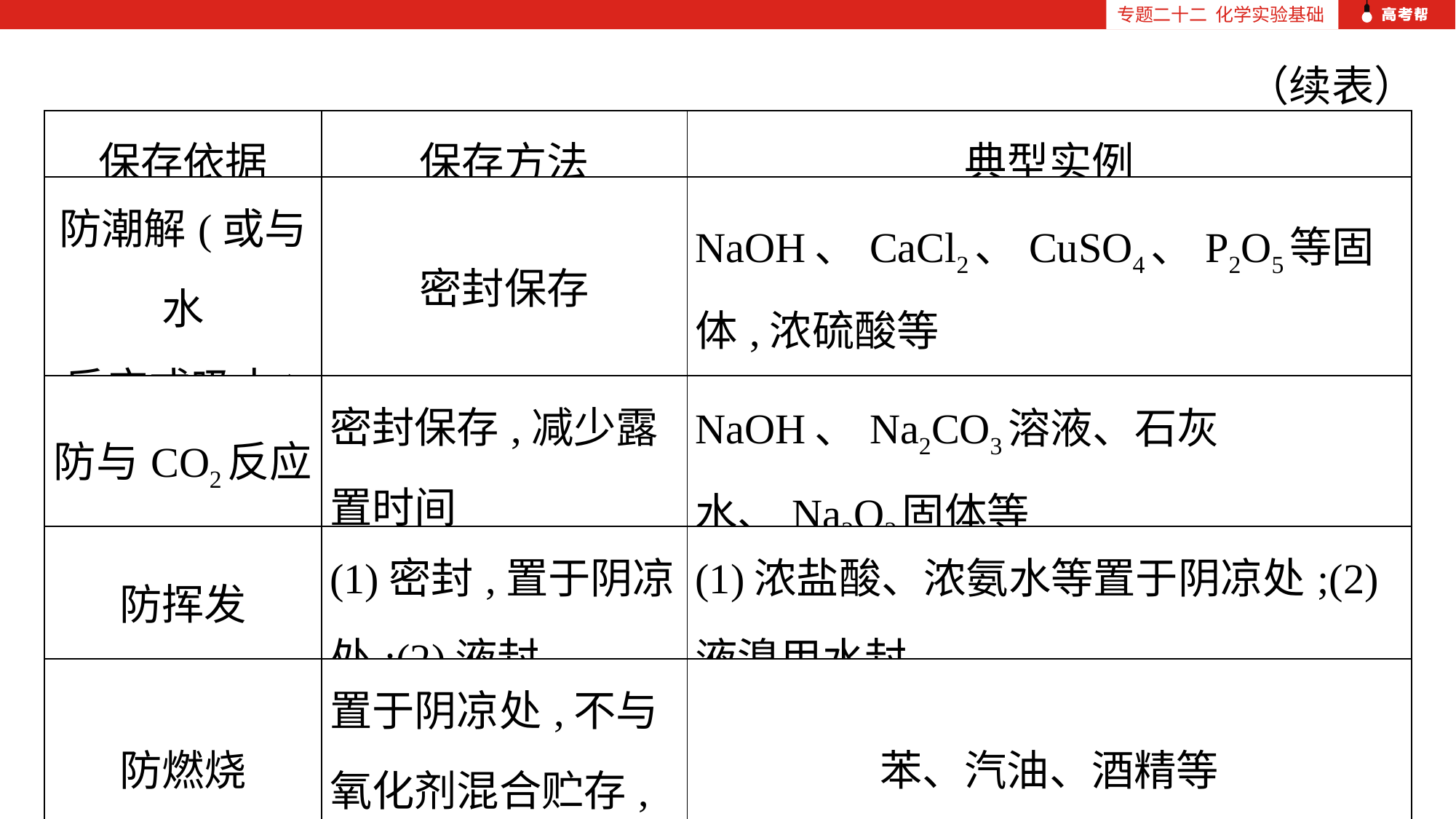

专题二十二  化学实验基础
（续表）
| 保存依据 | 保存方法 | 典型实例 |
| --- | --- | --- |
| 防潮解(或与水 反应或吸水) | 密封保存 | NaOH、CaCl2、CuSO4、P2O5等固体,浓硫酸等 |
| 防与CO2反应 | 密封保存,减少露置时间 | NaOH、Na2CO3溶液、石灰水、Na2O2固体等 |
| 防挥发 | (1)密封,置于阴凉处;(2)液封 | (1)浓盐酸、浓氨水等置于阴凉处;(2)液溴用水封 |
| 防燃烧 | 置于阴凉处,不与氧化剂混合贮存,严禁火种 | 苯、汽油、酒精等 |